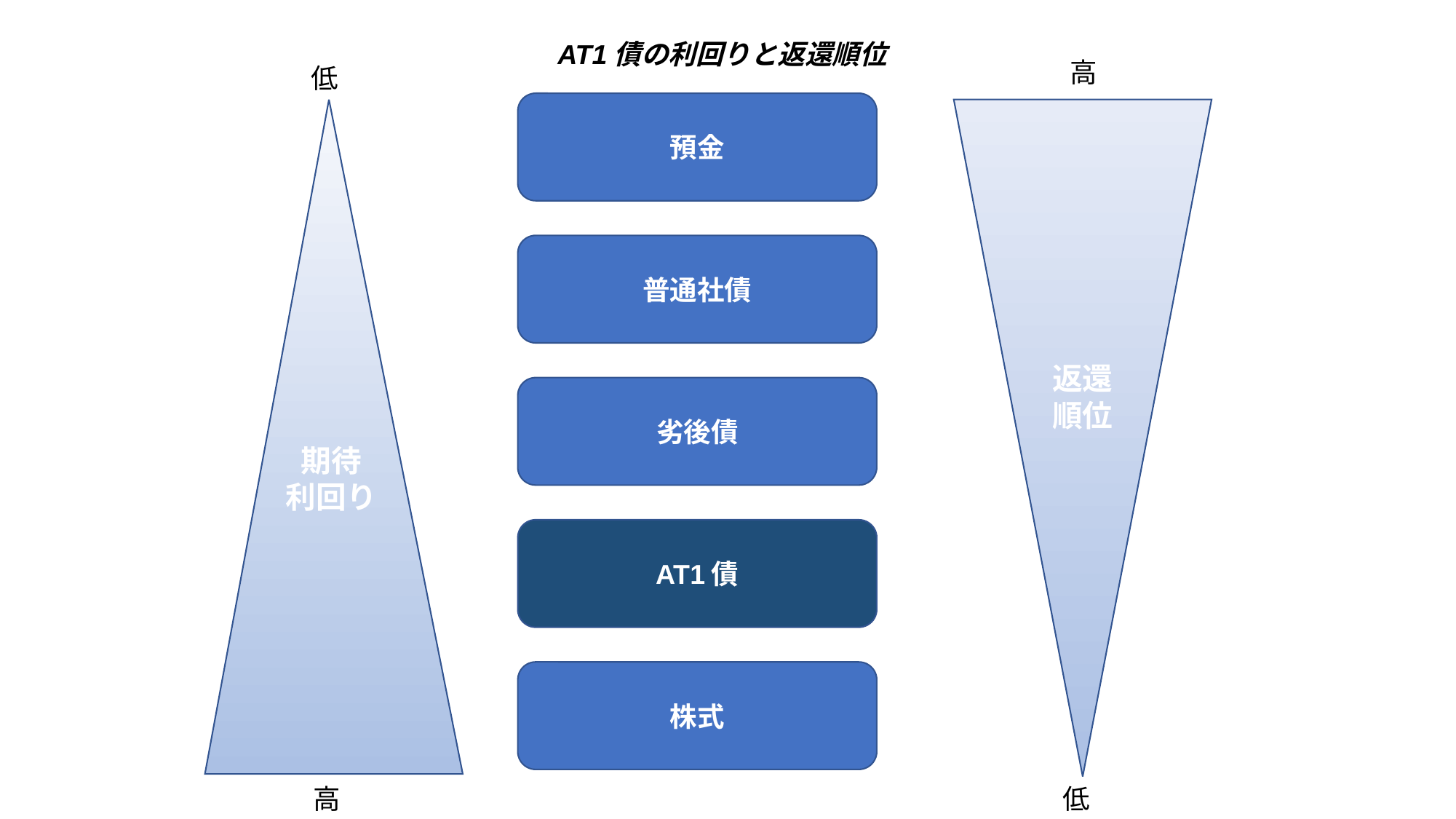

AT1債の利回りと返還順位
　　    高
　　    低
預金
期待
利回り
返還
順位
普通社債
劣後債
AT1債
株式
　　   高
　　    低